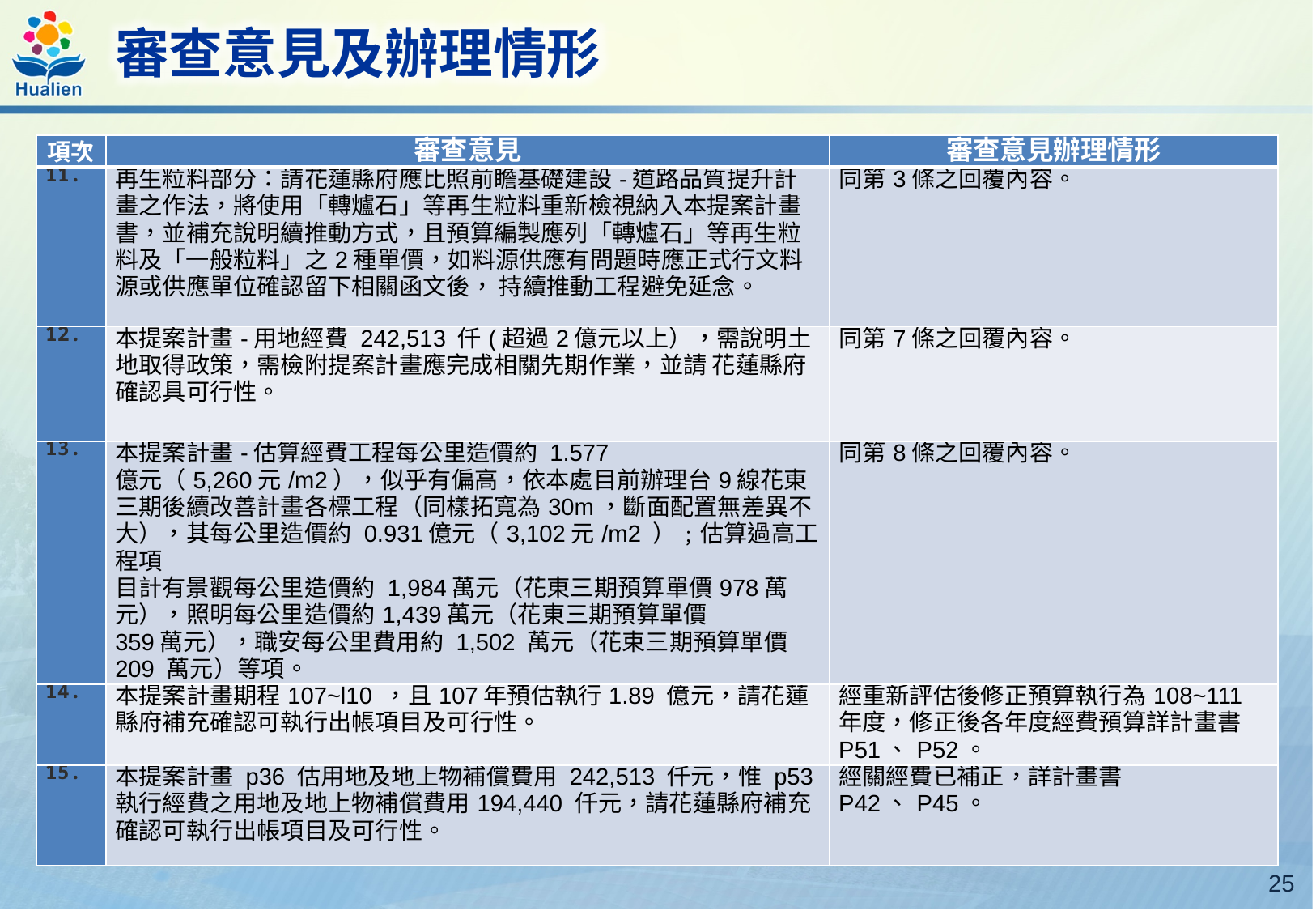

審查意見及辦理情形
| 項次 | 審查意見 | 審查意見辦理情形 |
| --- | --- | --- |
| 11. | 再生粒料部分：請花蓮縣府應比照前瞻基礎建設-道路品質提升計畫之作法，將使用「轉爐石」等再生粒料重新檢視納入本提案計畫書，並補充說明續推動方式，且預算編製應列「轉爐石」等再生粒料及「一般粒料」之2種單價，如料源供應有問題時應正式行文料源或供應單位確認留下相關函文後， 持續推動工程避免延念。 | 同第3條之回覆內容。 |
| 12. | 本提案計畫-用地經費 242,513 仟(超過2億元以上），需說明土地取得政策，需檢附提案計畫應完成相關先期作業，並請 花蓮縣府確認具可行性。 | 同第7條之回覆內容。 |
| 13. | 本提案計畫-估算經費工程每公里造價約 1.577 億元（5,260元/m2），似乎有偏高，依本處目前辦理台9線花東三期後續改善計畫各標工程（同樣拓寬為30m，斷面配置無差異不大），其每公里造價約 0.931億元（3,102元/m2 ）﹔估算過高工程項 目計有景觀每公里造價約 1,984萬元（花東三期預算單價978萬元），照明每公里造價約1,439萬元（花東三期預算單價 359萬元），職安每公里費用約 1,502 萬元（花束三期預算單價 209 萬元）等項。 | 同第8條之回覆內容。 |
| 14. | 本提案計畫期程107~l10 ，且107年預估執行1.89 億元，請花蓮縣府補充確認可執行出帳項目及可行性。 | 經重新評估後修正預算執行為108~111年度，修正後各年度經費預算詳計畫書P51、P52。 |
| 15. | 本提案計畫 p36 估用地及地上物補償費用 242,513 仟元，惟 p53 執行經費之用地及地上物補償費用194,440 仟元，請花蓮縣府補充確認可執行出帳項目及可行性。 | 經關經費已補正，詳計畫書P42、P45。 |
25